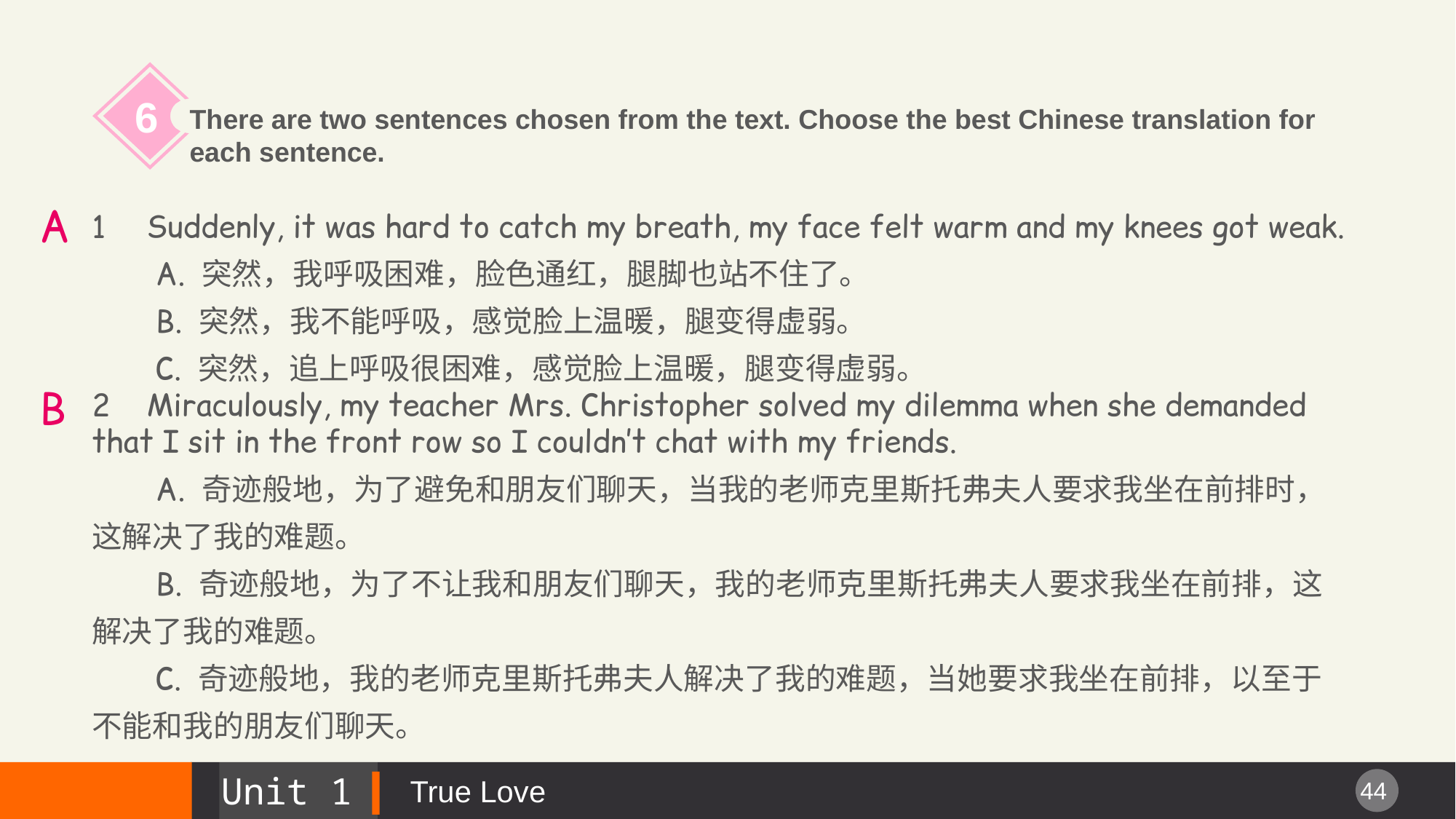

6
There are two sentences chosen from the text. Choose the best Chinese translation for each sentence.
Suddenly, it was hard to catch my breath, my face felt warm and my knees got weak.
       A. 突然，我呼吸困难，脸色通红，腿脚也站不住了。
       B. 突然，我不能呼吸，感觉脸上温暖，腿变得虚弱。
       C. 突然，追上呼吸很困难，感觉脸上温暖，腿变得虚弱。
2    Miraculously, my teacher Mrs. Christopher solved my dilemma when she demanded that I sit in the front row so I couldn’t chat with my friends.
       A. 奇迹般地，为了避免和朋友们聊天，当我的老师克里斯托弗夫人要求我坐在前排时，
这解决了我的难题。
       B. 奇迹般地，为了不让我和朋友们聊天，我的老师克里斯托弗夫人要求我坐在前排，这
解决了我的难题。
       C. 奇迹般地，我的老师克里斯托弗夫人解决了我的难题，当她要求我坐在前排，以至于
不能和我的朋友们聊天。
A
B